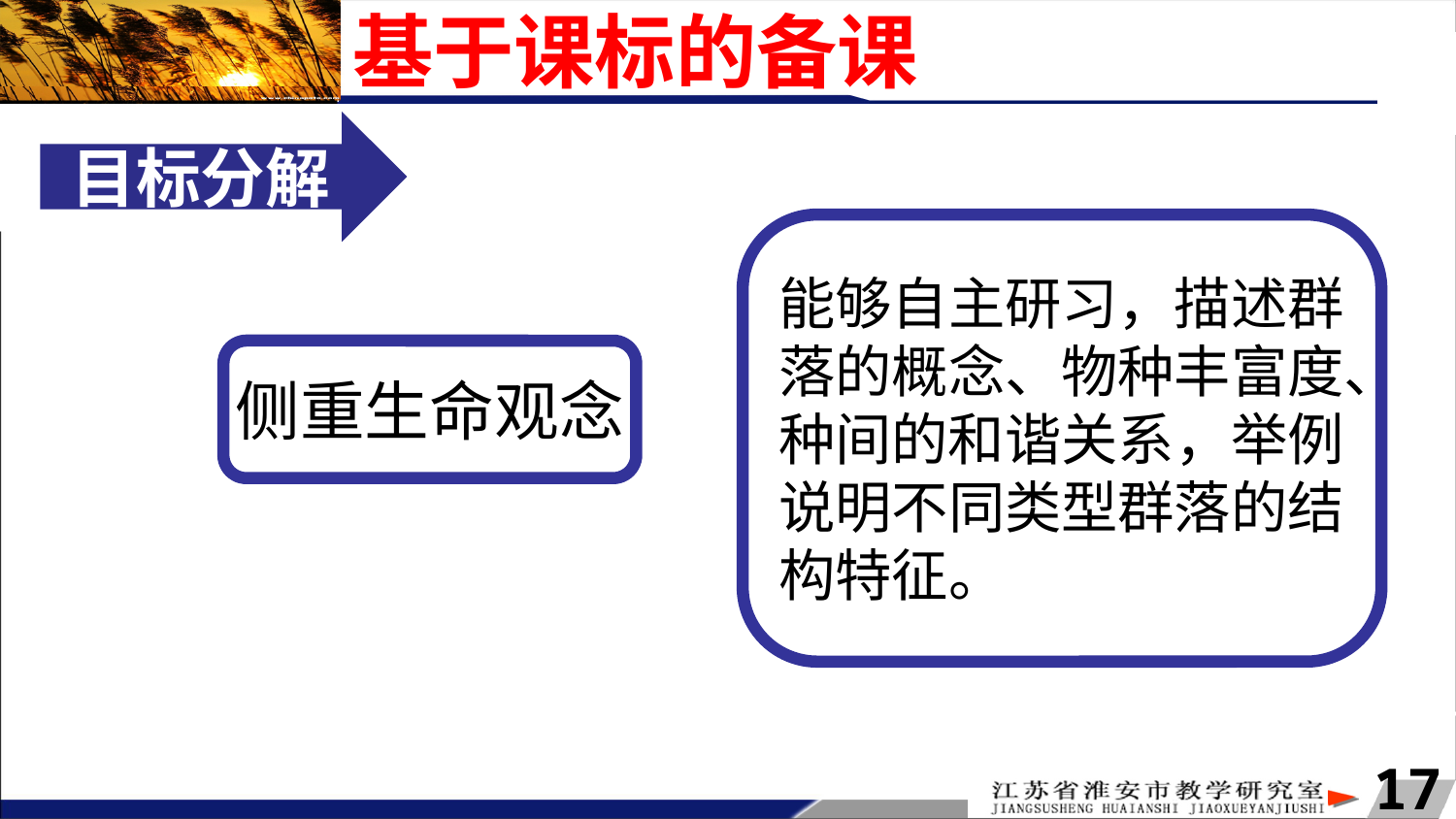

# 基于课标的备课
目标分解
能够自主研习，描述群
落的概念、物种丰富度、
种间的和谐关系，举例
说明不同类型群落的结
构特征。
侧重生命观念